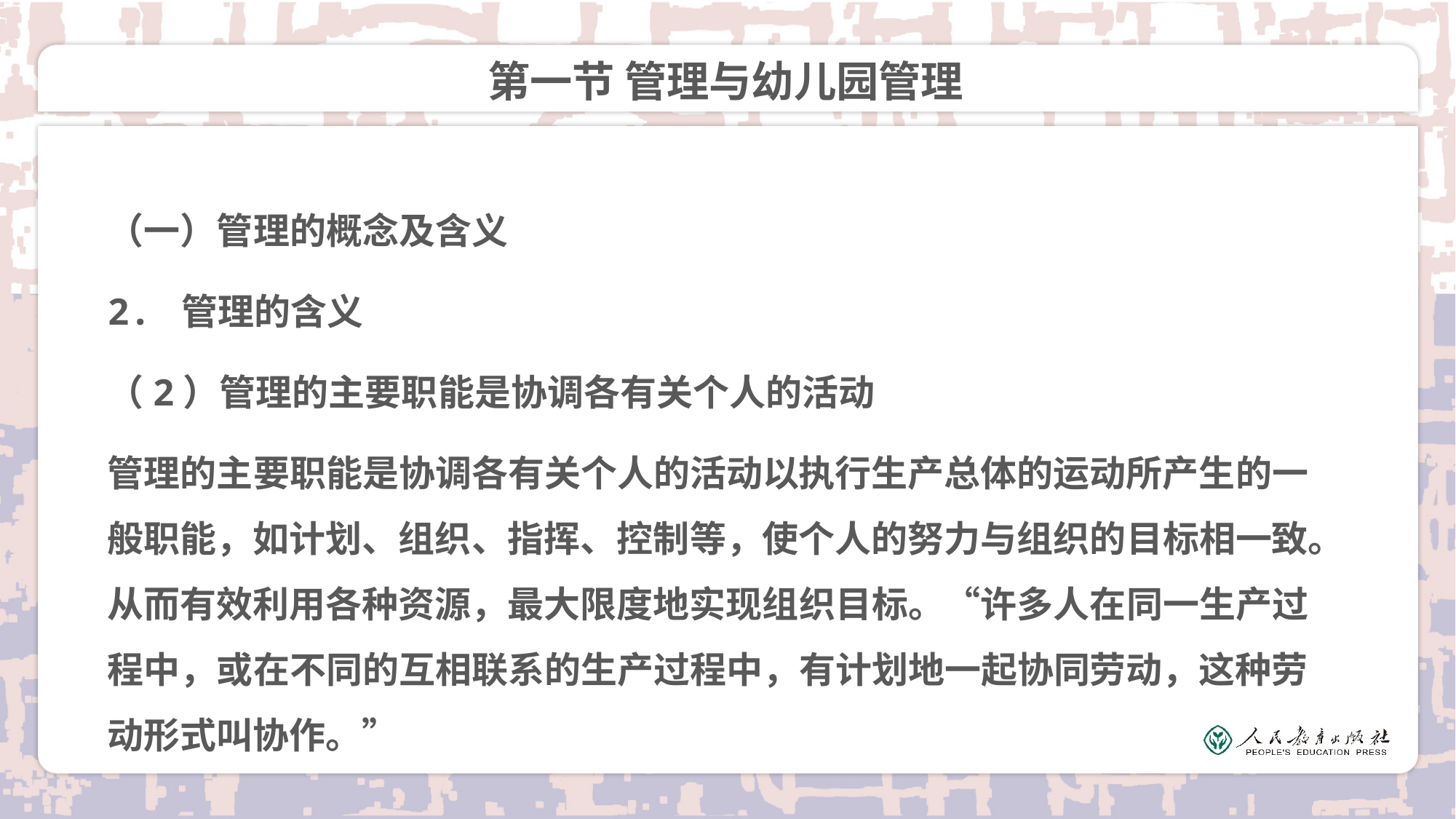

# 第一节 管理与幼儿园管理
（一）管理的概念及含义
2. 管理的含义
（2）管理的主要职能是协调各有关个人的活动
管理的主要职能是协调各有关个人的活动以执行生产总体的运动所产生的一般职能，如计划、组织、指挥、控制等，使个人的努力与组织的目标相一致。从而有效利用各种资源，最大限度地实现组织目标。“许多人在同一生产过程中，或在不同的互相联系的生产过程中，有计划地一起协同劳动，这种劳动形式叫协作。”